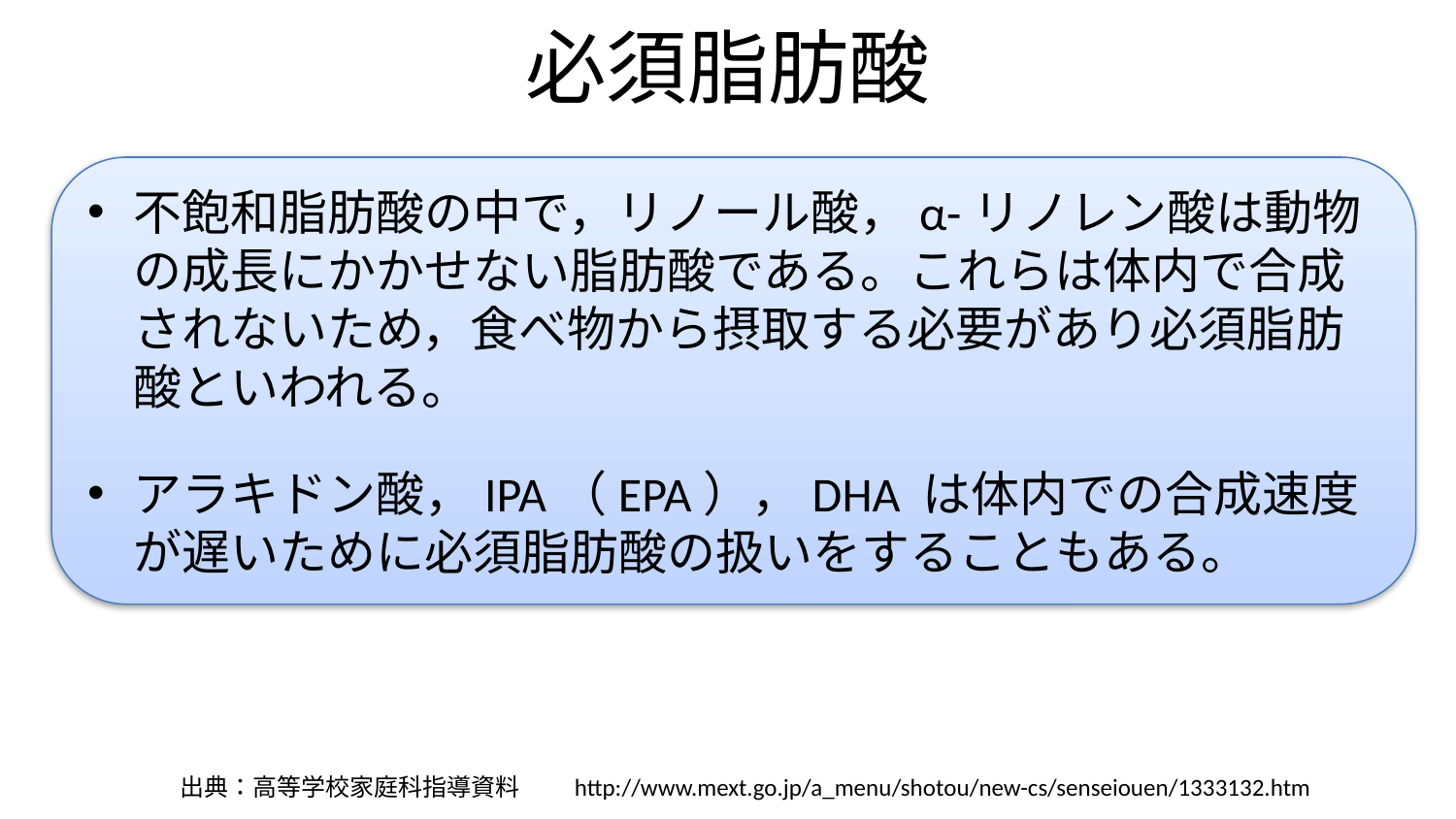

# 必須脂肪酸
不飽和脂肪酸の中で，リノール酸，α-リノレン酸は動物の成長にかかせない脂肪酸である。これらは体内で合成されないため，食べ物から摂取する必要があり必須脂肪酸といわれる。
アラキドン酸，IPA（EPA），DHA は体内での合成速度が遅いために必須脂肪酸の扱いをすることもある。
出典：高等学校家庭科指導資料　　http://www.mext.go.jp/a_menu/shotou/new-cs/senseiouen/1333132.htm